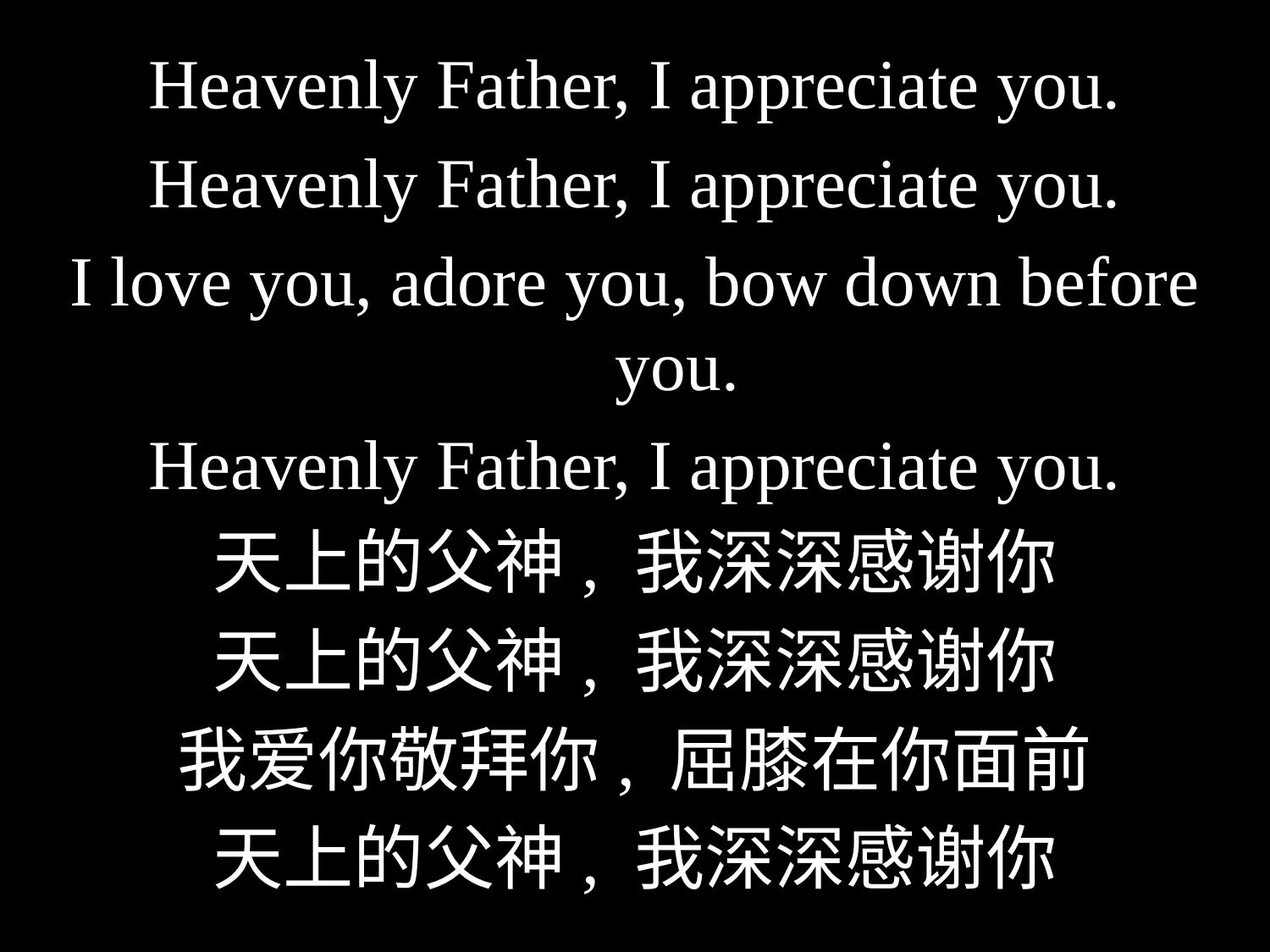

Heavenly Father, I appreciate you.
Heavenly Father, I appreciate you.
I love you, adore you, bow down before you.
Heavenly Father, I appreciate you.
天上的父神, 我深深感谢你
天上的父神, 我深深感谢你
我爱你敬拜你, 屈膝在你面前
天上的父神, 我深深感谢你